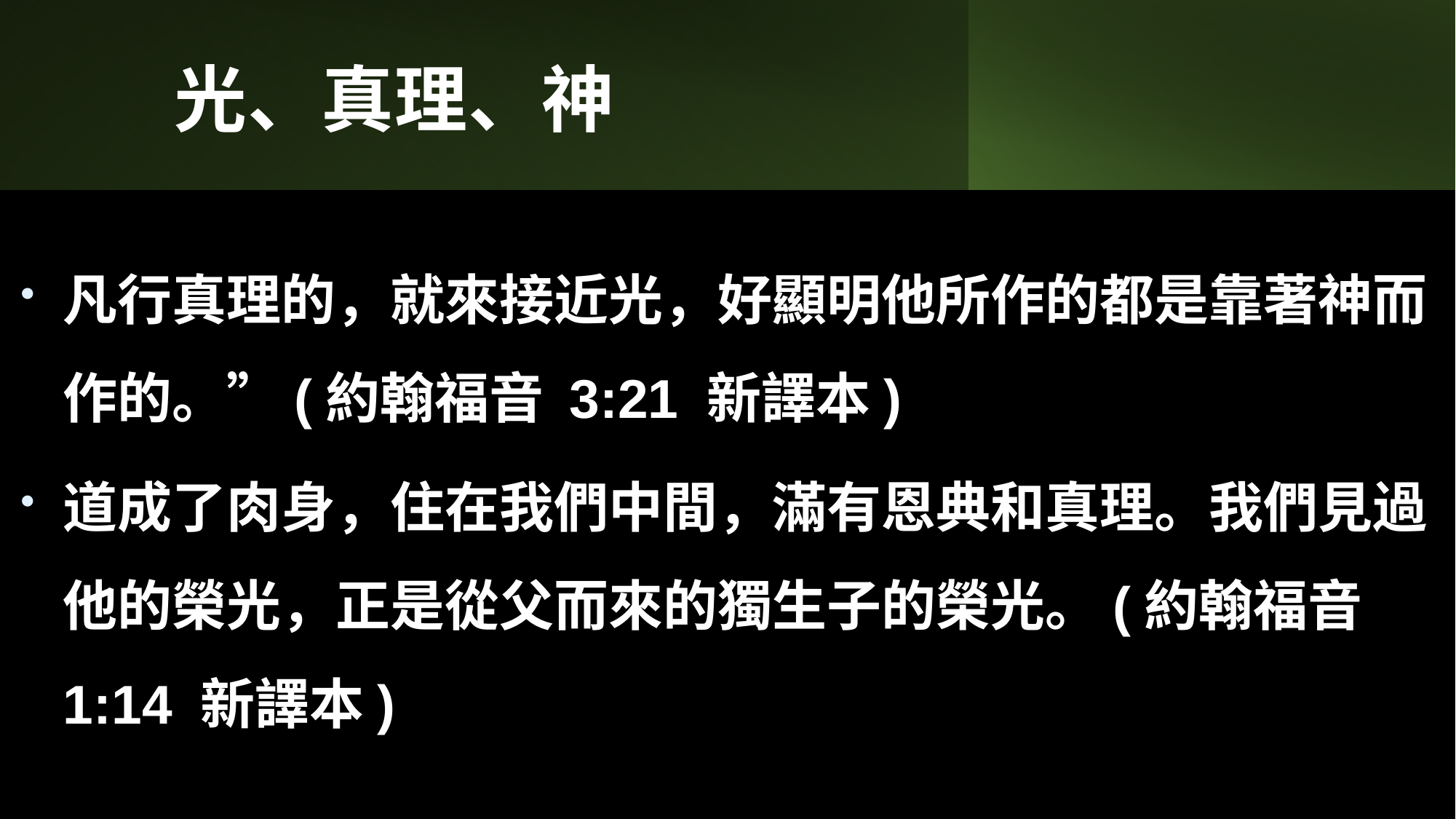

# 光、真理、神
凡行真理的，就來接近光，好顯明他所作的都是靠著神而作的。”(約翰福音 3:21 新譯本)
道成了肉身，住在我們中間，滿有恩典和真理。我們見過他的榮光，正是從父而來的獨生子的榮光。(約翰福音 1:14 新譯本)